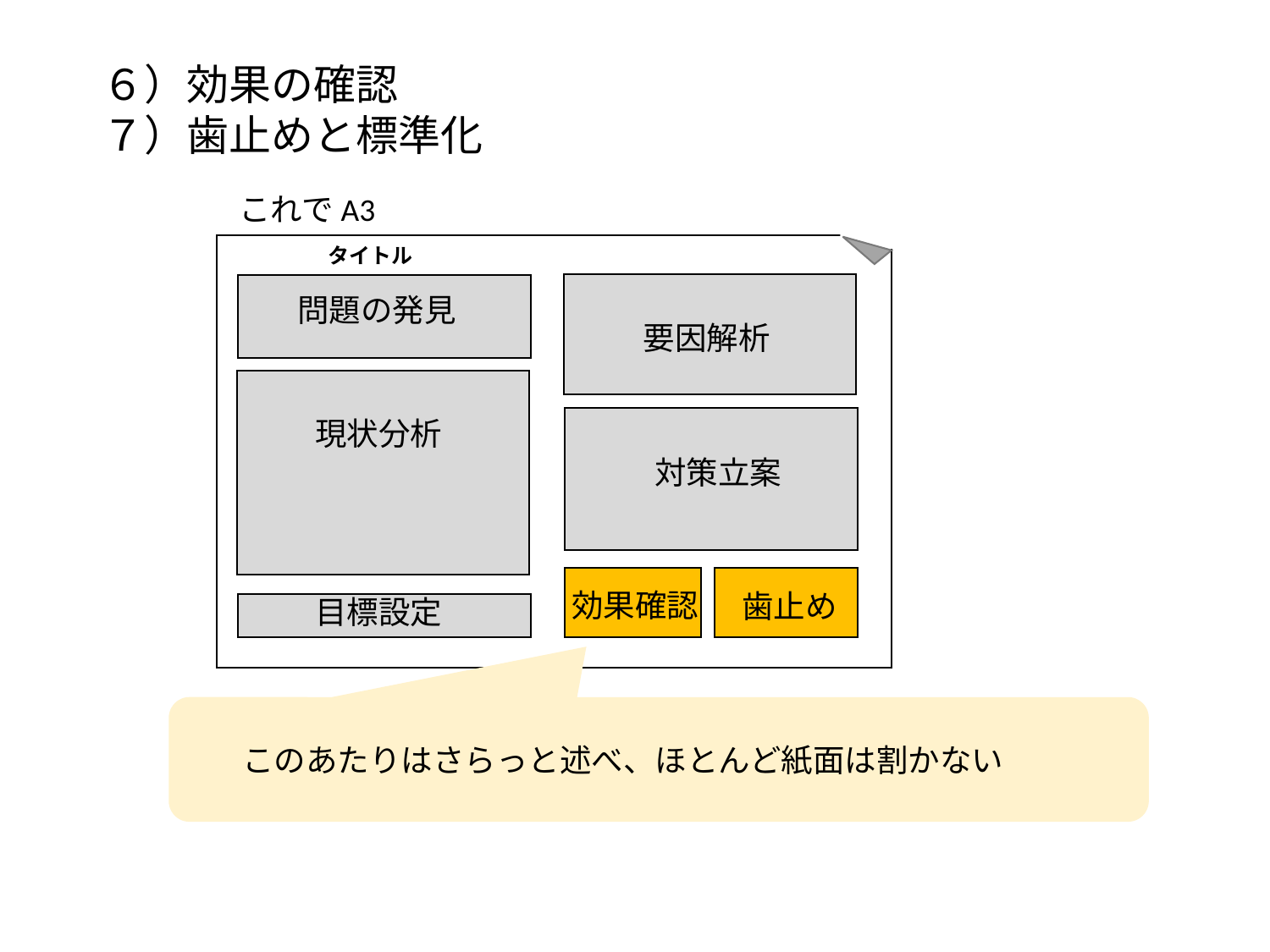

６）効果の確認
７）歯止めと標準化
これでA3

タイトル

問題の発見
要因解析

現状分析

対策立案

効果確認
 歯止め
目標設定

このあたりはさらっと述べ、ほとんど紙面は割かない